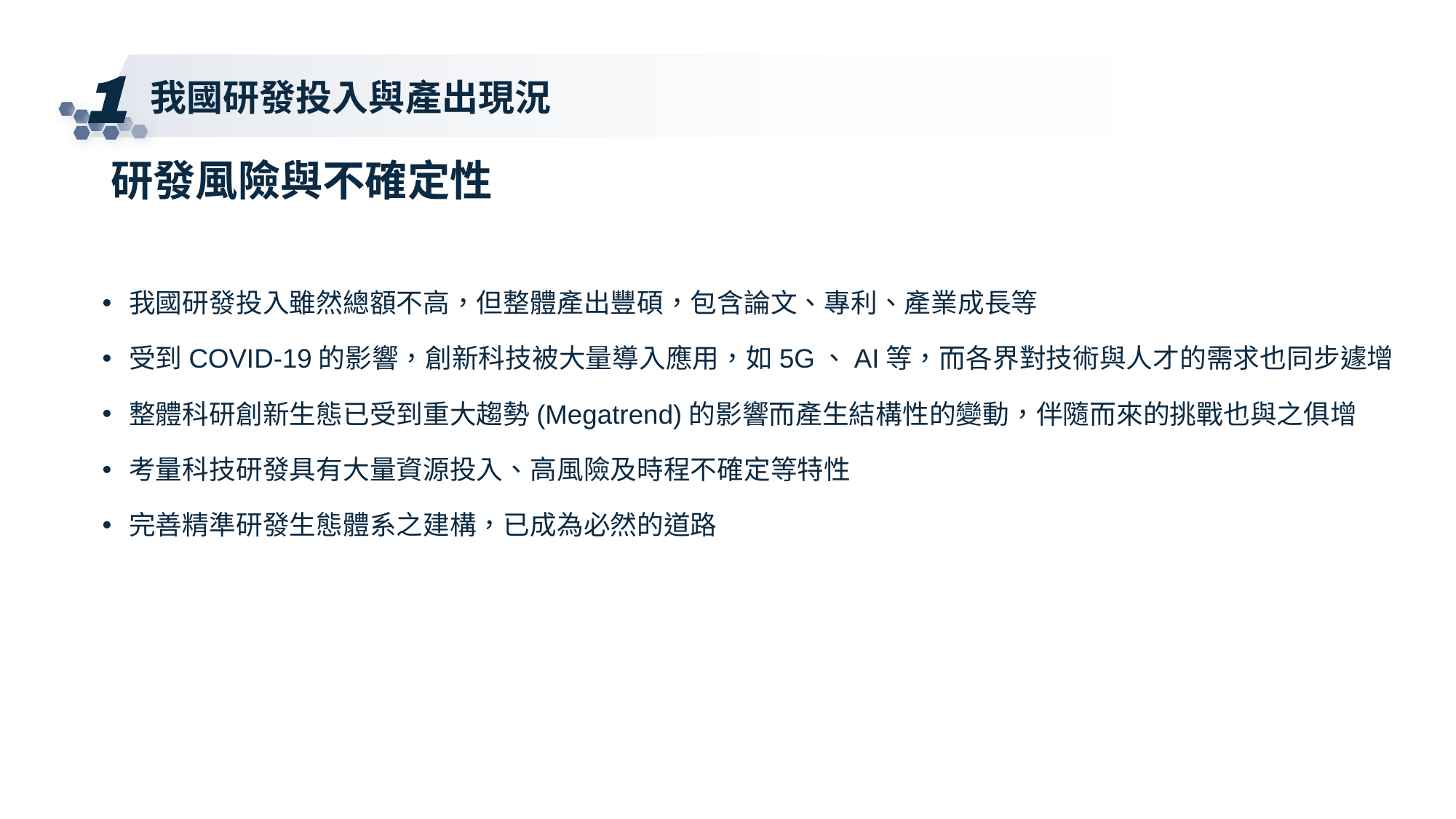

1

我國研發投入與產出現況
# 研發風險與不確定性
我國研發投入雖然總額不高，但整體產出豐碩，包含論文、專利、產業成長等
受到COVID-19的影響，創新科技被大量導入應用，如5G、AI等，而各界對技術與人才的需求也同步遽增
整體科研創新生態已受到重大趨勢(Megatrend)的影響而產生結構性的變動，伴隨而來的挑戰也與之俱增
考量科技研發具有大量資源投入、高風險及時程不確定等特性
完善精準研發生態體系之建構，已成為必然的道路